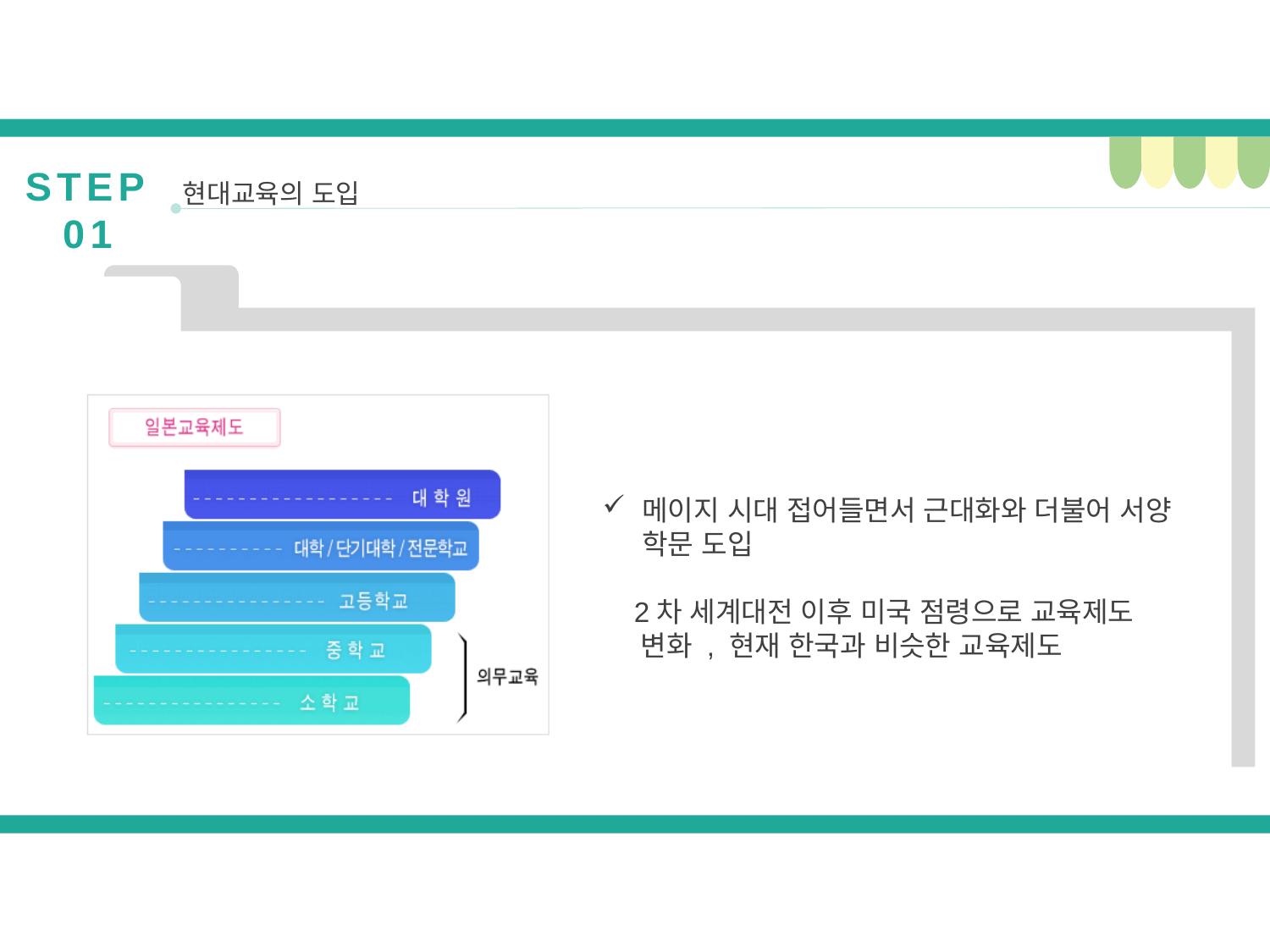

STEP 01
현대교육의 도입

메이지 시대 접어들면서 근대화와 더불어 서양 학문 도입

    2차 세계대전 이후 미국 점령으로 교육제도
    변화 , 현재 한국과 비슷한 교육제도